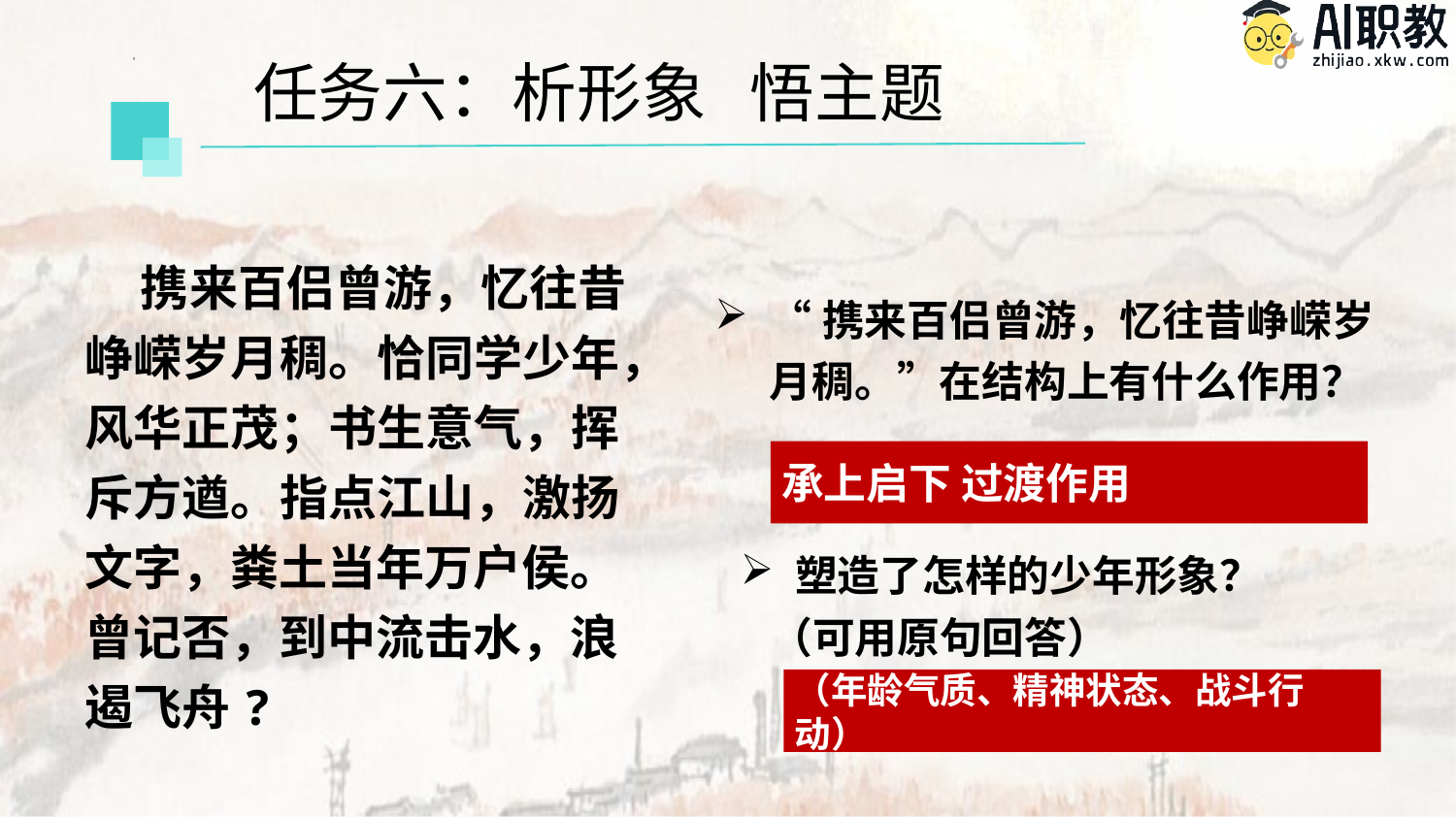

任务六：析形象   悟主题

峥嵘岁月图
    携来百侣曾游，忆往昔峥嵘岁月稠。恰同学少年，风华正茂；书生意气，挥斥方遒。指点江山，激扬文字，粪土当年万户侯。曾记否，到中流击水，浪遏飞舟?
“携来百侣曾游，忆往昔峥嵘岁月稠。”在结构上有什么作用？
承上启下 过渡作用
塑造了怎样的少年形象？
  （可用原句回答）
（年龄气质、精神状态、战斗行动）